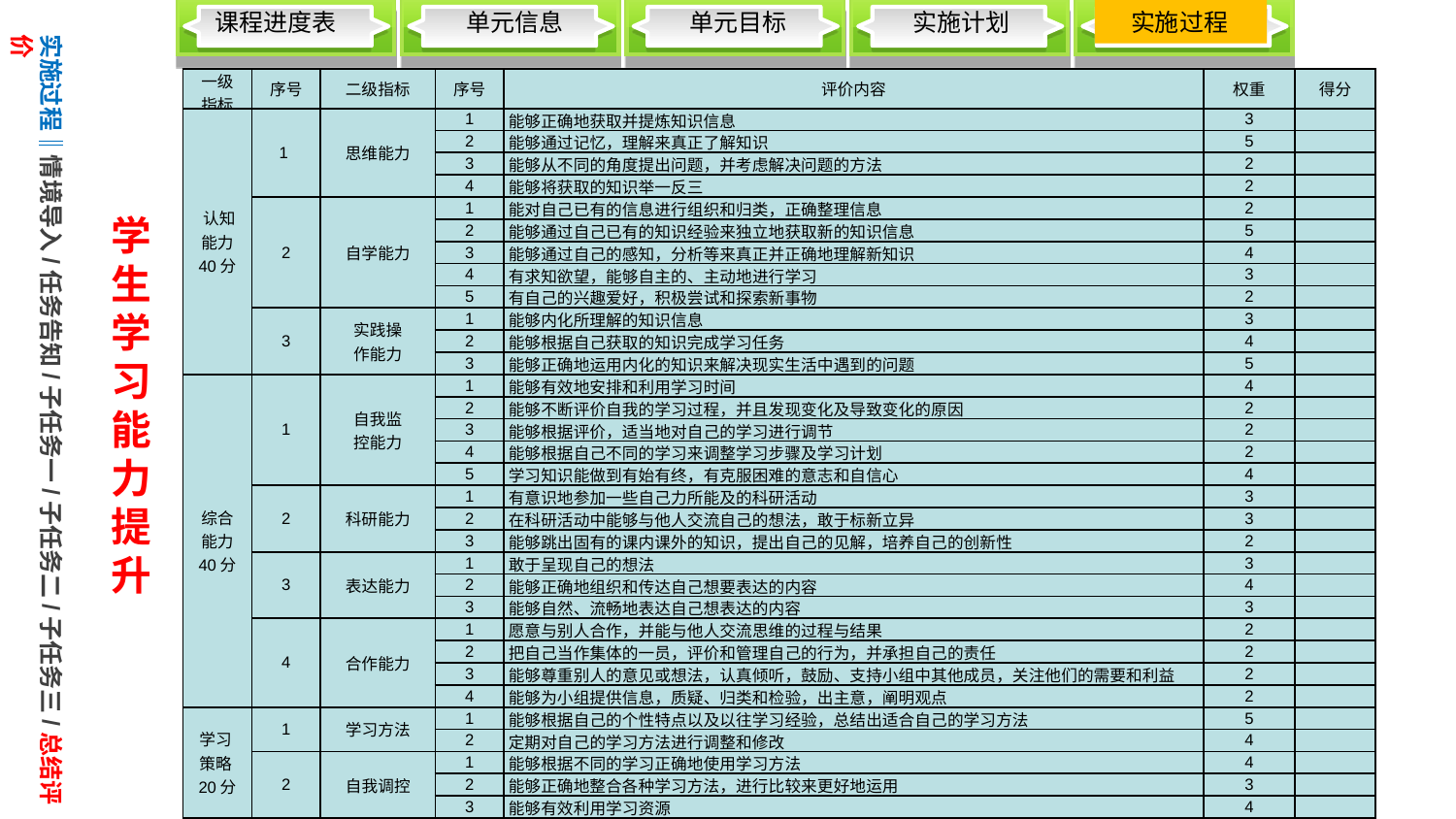

课程进度表
 单元信息
  单元目标
   实施计划
   实施过程
实施过程‖情境导入/任务告知/子任务一/子任务二/子任务三/总结评价

| 一级 指标 | 序号 | 二级指标 | 序号 | 评价内容 | 权重 | 得分 |
| --- | --- | --- | --- | --- | --- | --- |
| 认知 能力 40分 | 1 | 思维能力 | 1 | 能够正确地获取并提炼知识信息 | 3 |  |
|  |  |  | 2 | 能够通过记忆，理解来真正了解知识 | 5 |  |
|  |  |  | 3 | 能够从不同的角度提出问题，并考虑解决问题的方法 | 2 |  |
|  |  |  | 4 | 能够将获取的知识举一反三 | 2 |  |
|  | 2 | 自学能力 | 1 | 能对自己已有的信息进行组织和归类，正确整理信息 | 2 |  |
|  |  |  | 2 | 能够通过自己已有的知识经验来独立地获取新的知识信息 | 5 |  |
|  |  |  | 3 | 能够通过自己的感知，分析等来真正并正确地理解新知识 | 4 |  |
|  |  |  | 4 | 有求知欲望，能够自主的、主动地进行学习 | 3 |  |
|  |  |  | 5 | 有自己的兴趣爱好，积极尝试和探索新事物 | 2 |  |
|  | 3 | 实践操 作能力 | 1 | 能够内化所理解的知识信息 | 3 |  |
|  |  |  | 2 | 能够根据自己获取的知识完成学习任务 | 4 |  |
|  |  |  | 3 | 能够正确地运用内化的知识来解决现实生活中遇到的问题 | 5 |  |
| 综合 能力 40分 | 1 | 自我监 控能力 | 1 | 能够有效地安排和利用学习时间 | 4 |  |
|  |  |  | 2 | 能够不断评价自我的学习过程，并且发现变化及导致变化的原因 | 2 |  |
|  |  |  | 3 | 能够根据评价，适当地对自己的学习进行调节 | 2 |  |
|  |  |  | 4 | 能够根据自己不同的学习来调整学习步骤及学习计划 | 2 |  |
|  |  |  | 5 | 学习知识能做到有始有终，有克服困难的意志和自信心 | 4 |  |
|  | 2 | 科研能力 | 1 | 有意识地参加一些自己力所能及的科研活动 | 3 |  |
|  |  |  | 2 | 在科研活动中能够与他人交流自己的想法，敢于标新立异 | 3 |  |
|  |  |  | 3 | 能够跳出固有的课内课外的知识，提出自己的见解，培养自己的创新性 | 2 |  |
|  | 3 | 表达能力 | 1 | 敢于呈现自己的想法 | 3 |  |
|  |  |  | 2 | 能够正确地组织和传达自己想要表达的内容 | 4 |  |
|  |  |  | 3 | 能够自然、流畅地表达自己想表达的内容 | 3 |  |
|  | 4 | 合作能力 | 1 | 愿意与别人合作，并能与他人交流思维的过程与结果 | 2 |  |
|  |  |  | 2 | 把自己当作集体的一员，评价和管理自己的行为，并承担自己的责任 | 2 |  |
|  |  |  | 3 | 能够尊重别人的意见或想法，认真倾听，鼓励、支持小组中其他成员，关注他们的需要和利益 | 2 |  |
|  |  |  | 4 | 能够为小组提供信息，质疑、归类和检验，出主意，阐明观点 | 2 |  |
| 学习  策略  20分 | 1 | 学习方法 | 1 | 能够根据自己的个性特点以及以往学习经验，总结出适合自己的学习方法 | 5 |  |
|  |  |  | 2 | 定期对自己的学习方法进行调整和修改 | 4 |  |
|  | 2 | 自我调控 | 1 | 能够根据不同的学习正确地使用学习方法 | 4 |  |
|  |  |  | 2 | 能够正确地整合各种学习方法，进行比较来更好地运用 | 3 |  |
|  |  |  | 3 | 能够有效利用学习资源 | 4 |  |
学生学习能力提升
33